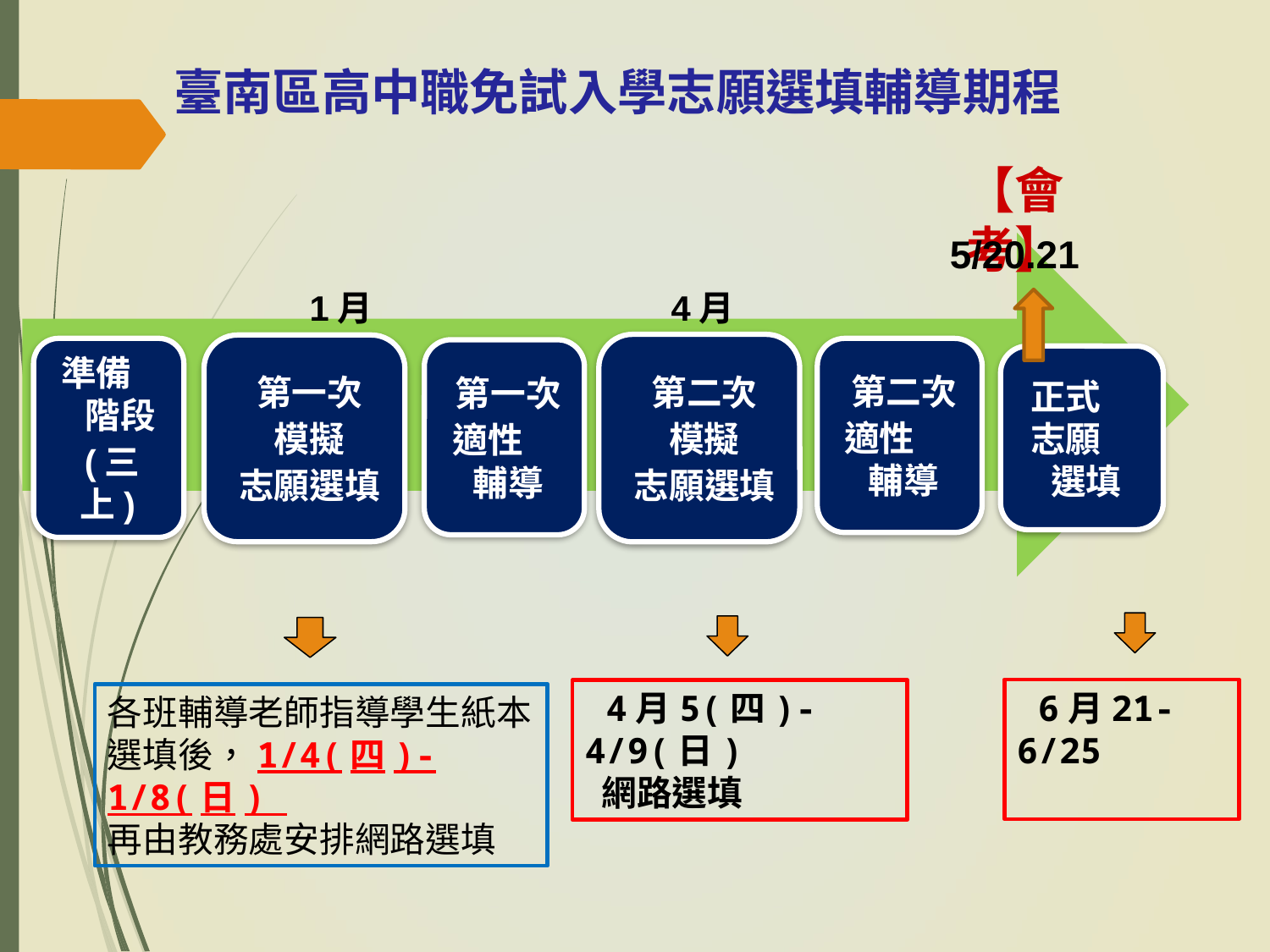

臺南區高中職免試入學志願選填輔導期程
【會考】
5/20.21
準備       階段
(三上)
第一次
模擬
志願選填
第一次
適性      輔導
第二次
模擬
志願選填
第二次
適性       輔導
正式      志願      選填
1月                                    4月

 6月21-6/25

 4月5(四)-4/9(日)
 網路選填
各班輔導老師指導學生紙本選填後，1/4(四)-1/8(日)
再由教務處安排網路選填